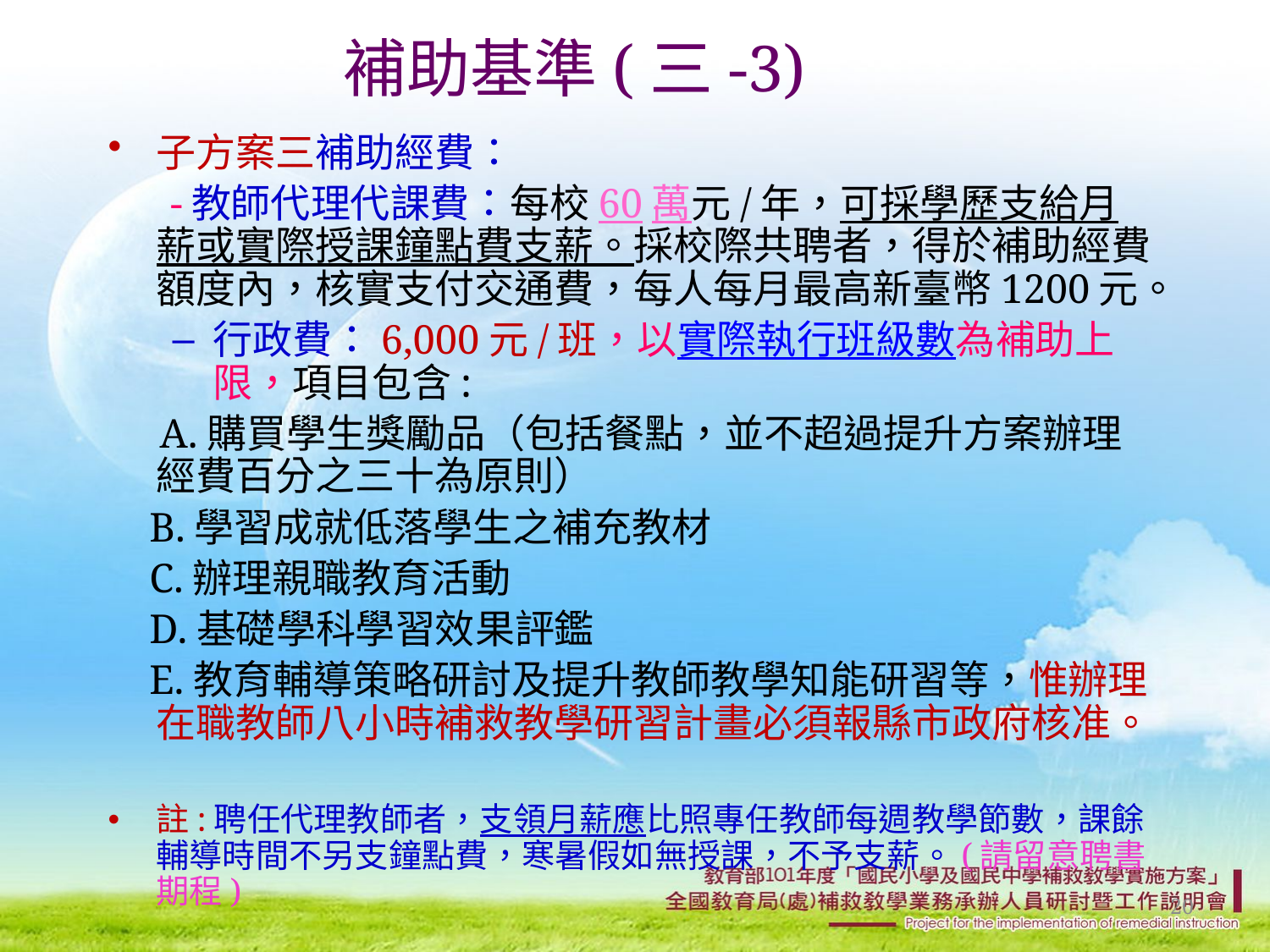

# 補助基準(三-3)
子方案三補助經費：
      -教師代理代課費：每校60萬元/年，可採學歷支給月薪或實際授課鐘點費支薪。採校際共聘者，得於補助經費額度內，核實支付交通費，每人每月最高新臺幣1200元。
行政費：6,000元/班，以實際執行班級數為補助上限，項目包含:
     A.購買學生獎勵品（包括餐點，並不超過提升方案辦理經費百分之三十為原則）
    B.學習成就低落學生之補充教材
    C.辦理親職教育活動
    D.基礎學科學習效果評鑑
    E.教育輔導策略研討及提升教師教學知能研習等，惟辦理在職教師八小時補救教學研習計畫必須報縣市政府核准。

註:聘任代理教師者，支領月薪應比照專任教師每週教學節數，課餘輔導時間不另支鐘點費，寒暑假如無授課，不予支薪。(請留意聘書期程)

20